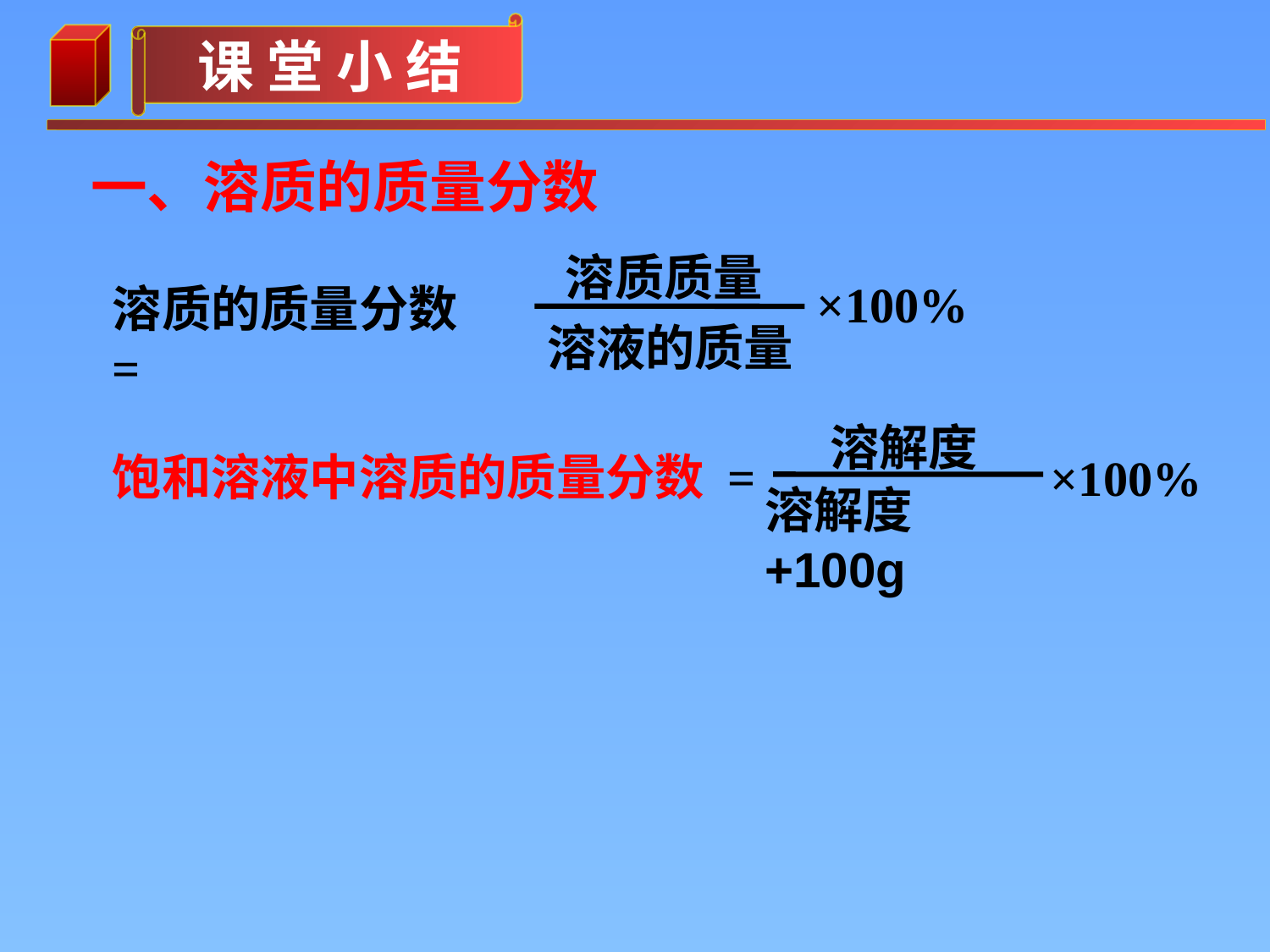

一、溶质的质量分数
溶质质量
溶质的质量分数 =

溶液的质量
×100%
溶解度
×100%
溶解度+100g

饱和溶液中溶质的质量分数 =